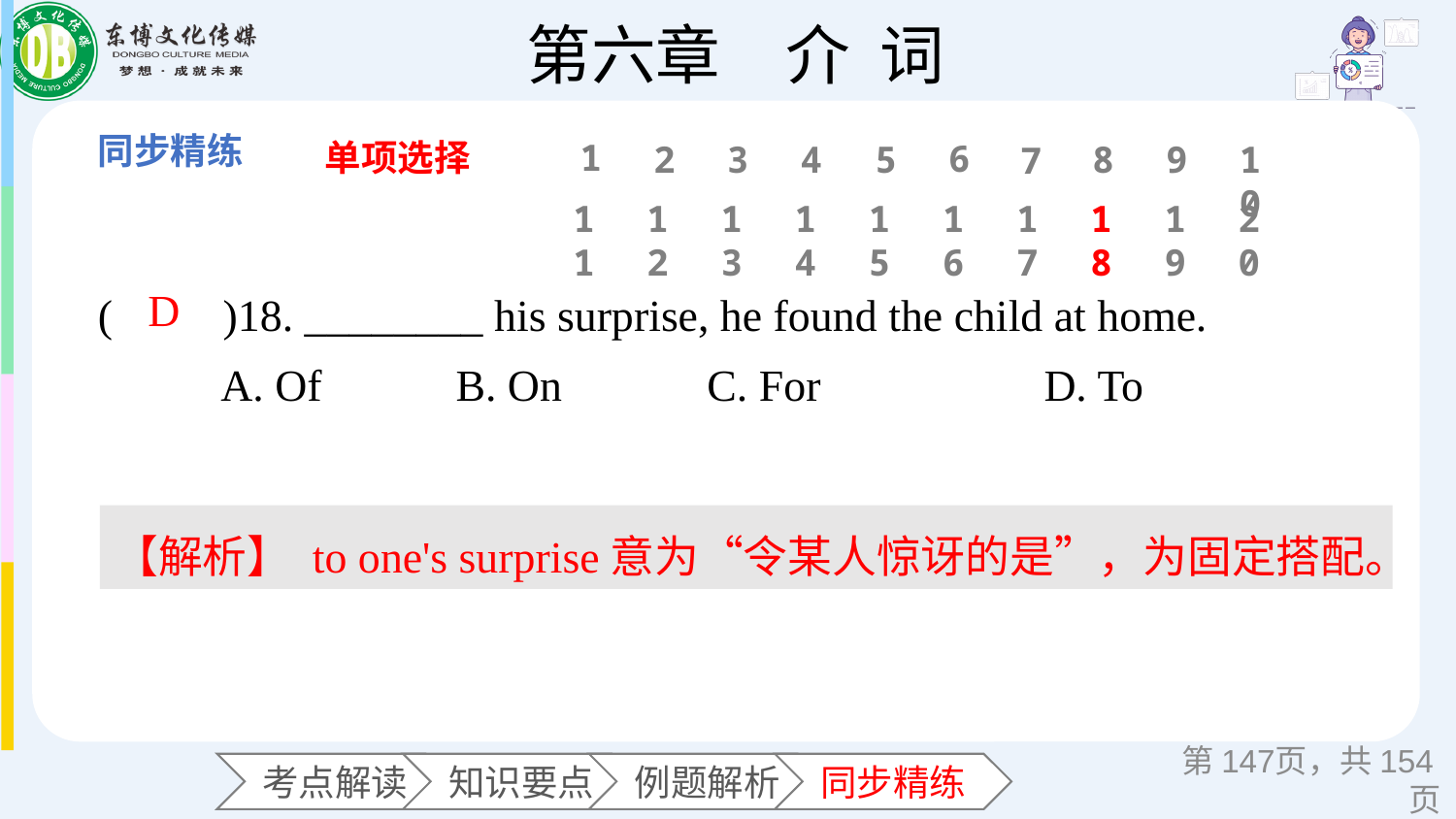

单项选择
1
6
2
3
4
5
8
9
10
7
11
12
13
14
15
16
17
18
19
20
(　　)18. ________ his surprise, he found the child at home.
           A. Of            B. On             C. For                    D. To
D
【解析】 to one's surprise意为“令某人惊讶的是”，为固定搭配。
第147页，共154页